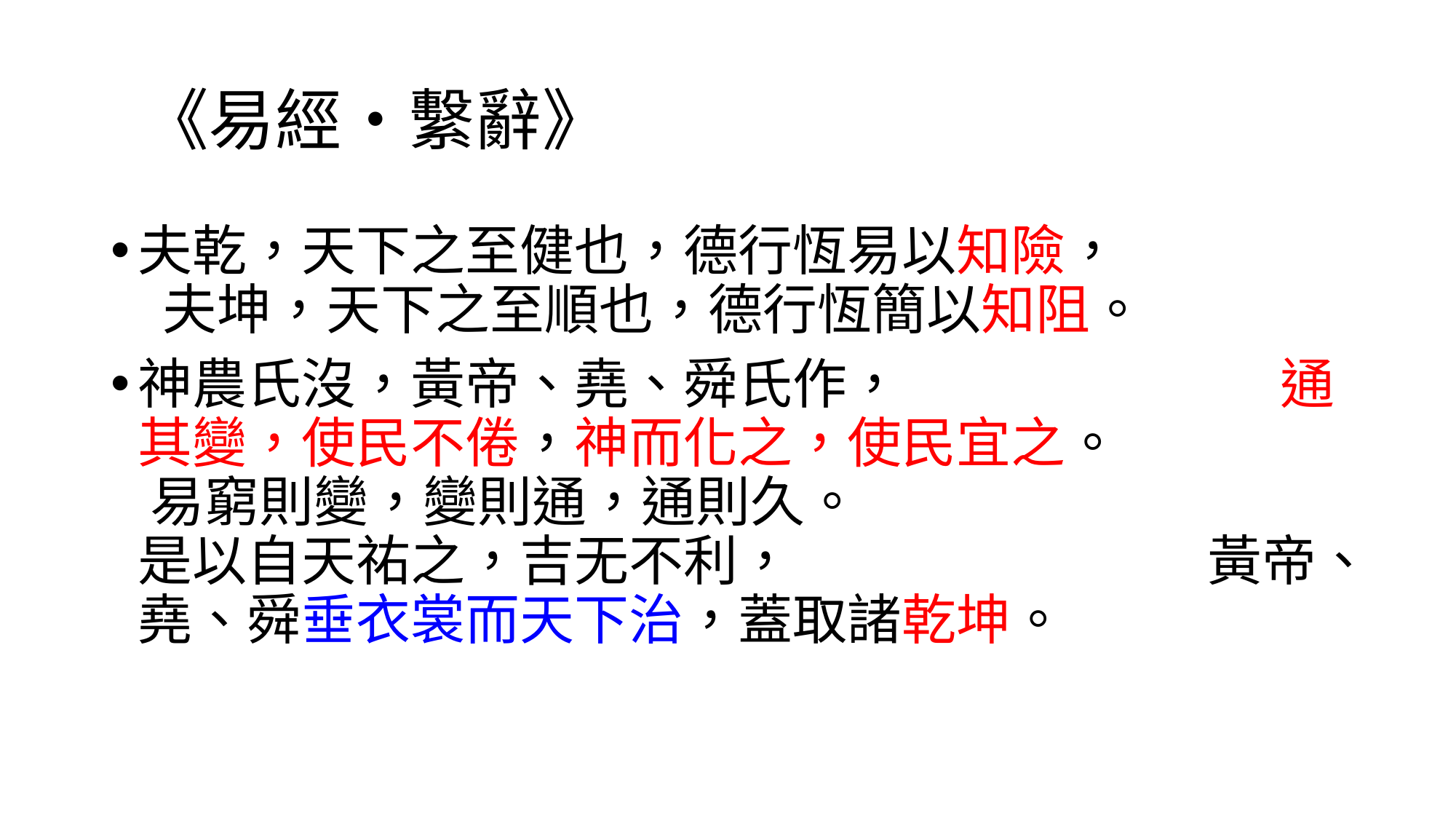

# 《易經‧繫辭》
夫乾，天下之至健也，德行恆易以知險，                     夫坤，天下之至順也，德行恆簡以知阻。
神農氏沒，黃帝、堯、舜氏作，                               通其變，使民不倦，神而化之，使民宜之。                    易窮則變，變則通，通則久。                                      是以自天祐之，吉无不利，                                  黃帝、堯、舜垂衣裳而天下治，蓋取諸乾坤。